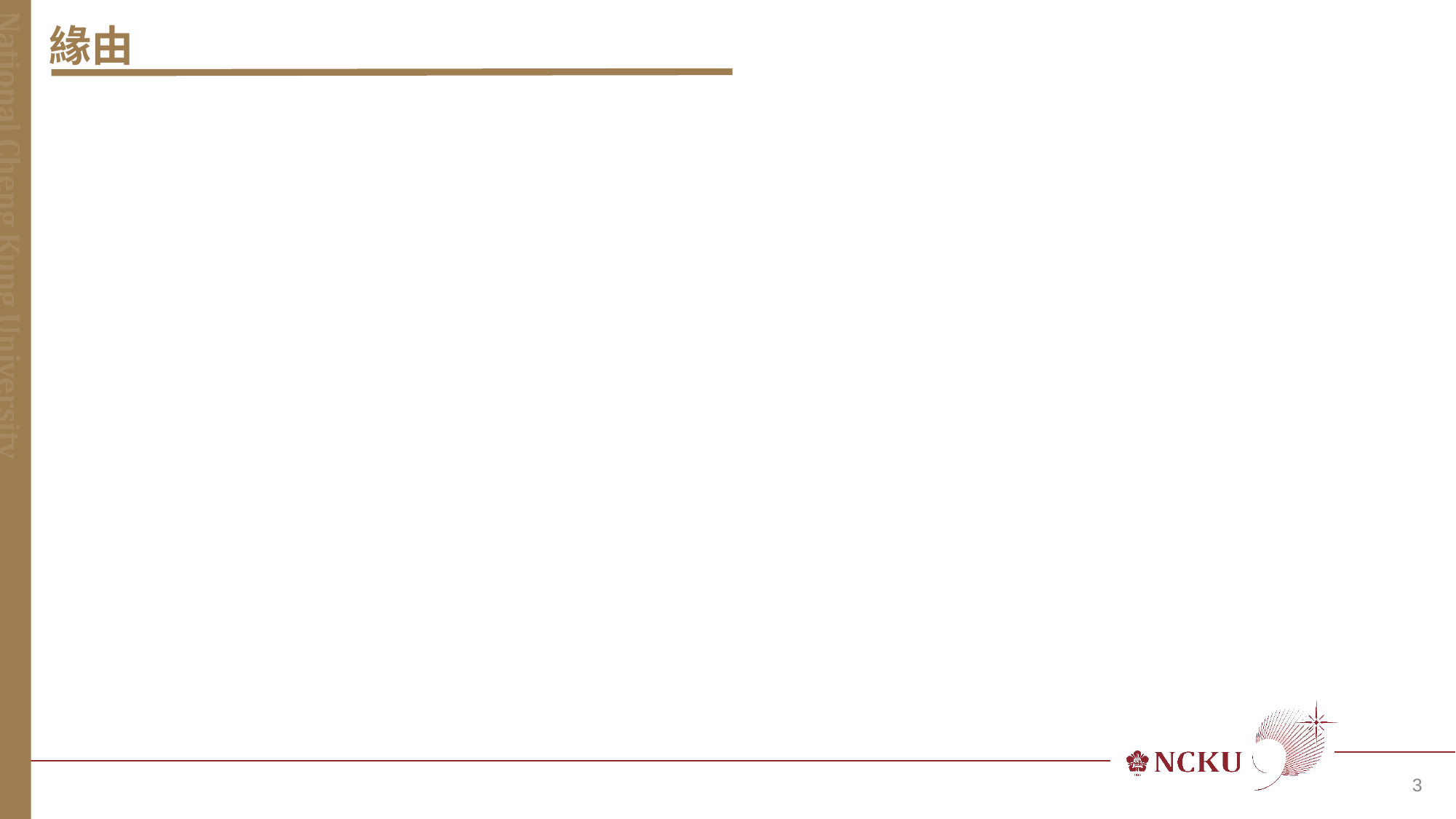

緣由
3
成大群星會~前進成大
針對入校新生提供環境及獎學金等相關補助介紹